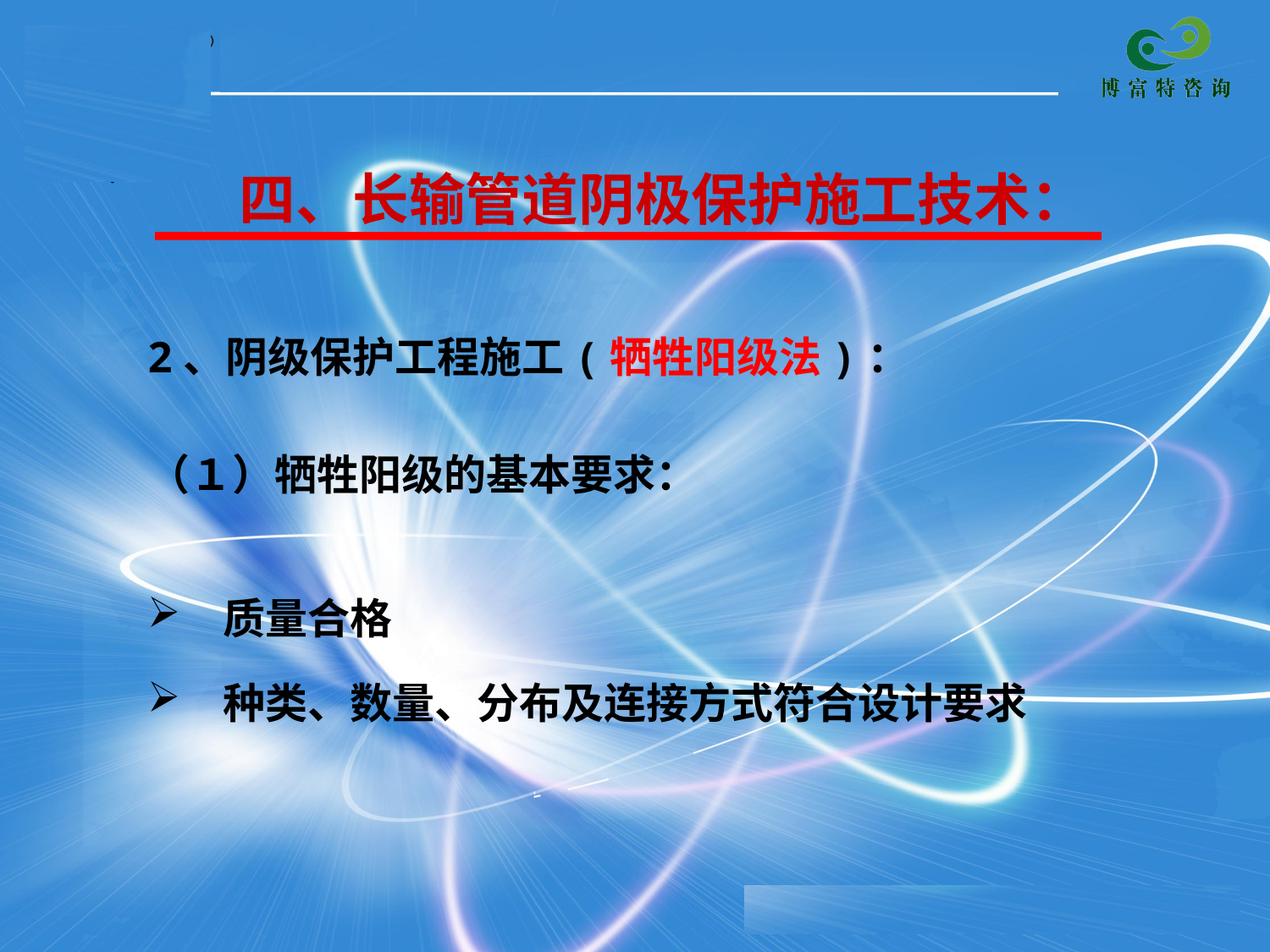

# 四、长输管道阴极保护施工技术：

2、阴级保护工程施工(牺牲阳级法)：

（１）牺牲阳级的基本要求：

　质量合格
　种类、数量、分布及连接方式符合设计要求